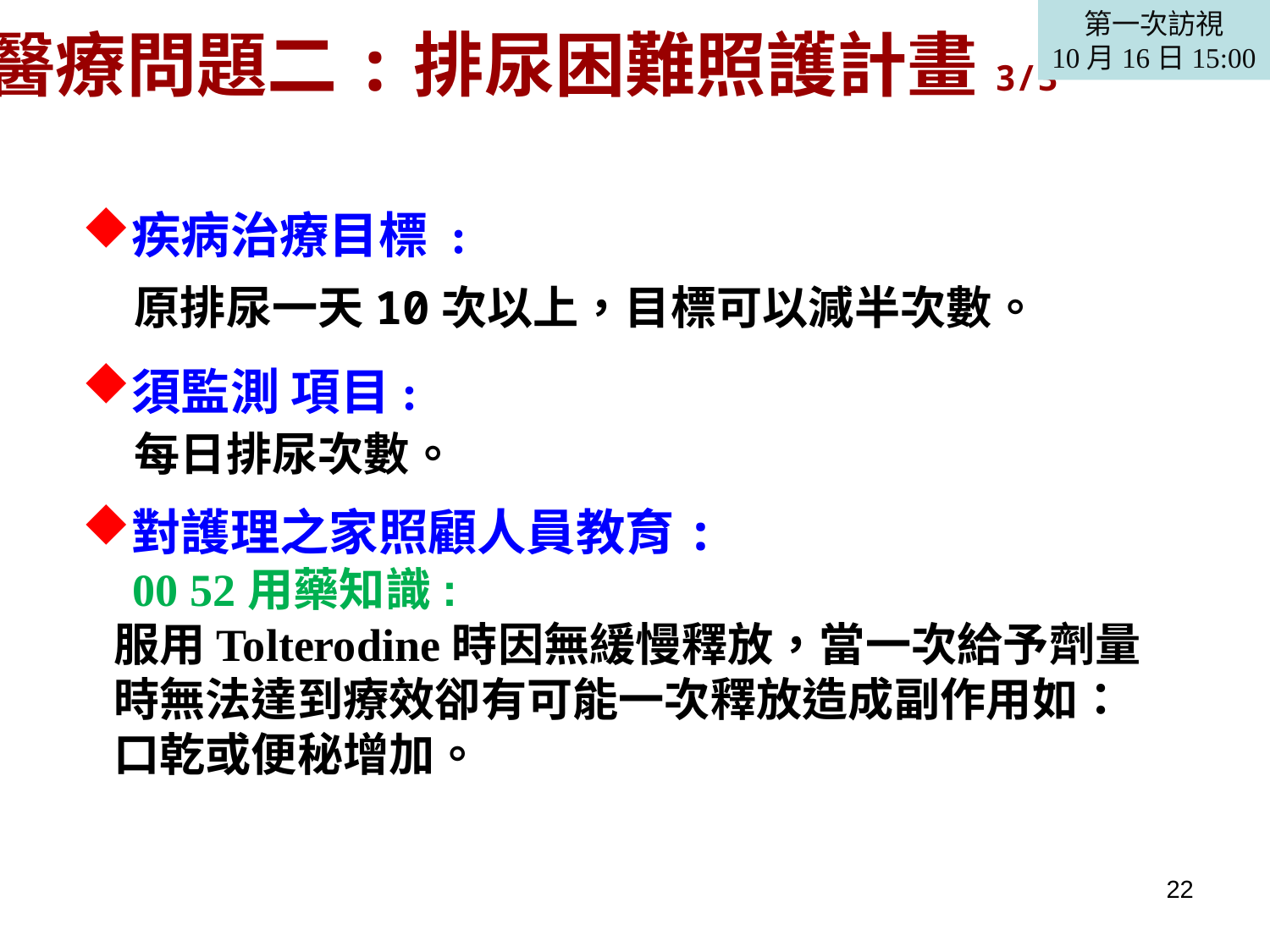

醫療問題二:排尿困難照護計畫3/3
第一次訪視
10月16日15:00
疾病治療目標 :
    原排尿一天10次以上，目標可以減半次數。
須監測 項目:
    每日排尿次數。
對護理之家照顧人員教育:
    00 52用藥知識:
  服用Tolterodine時因無緩慢釋放，當一次給予劑量
  時無法達到療效卻有可能一次釋放造成副作用如：
  口乾或便秘增加。
22